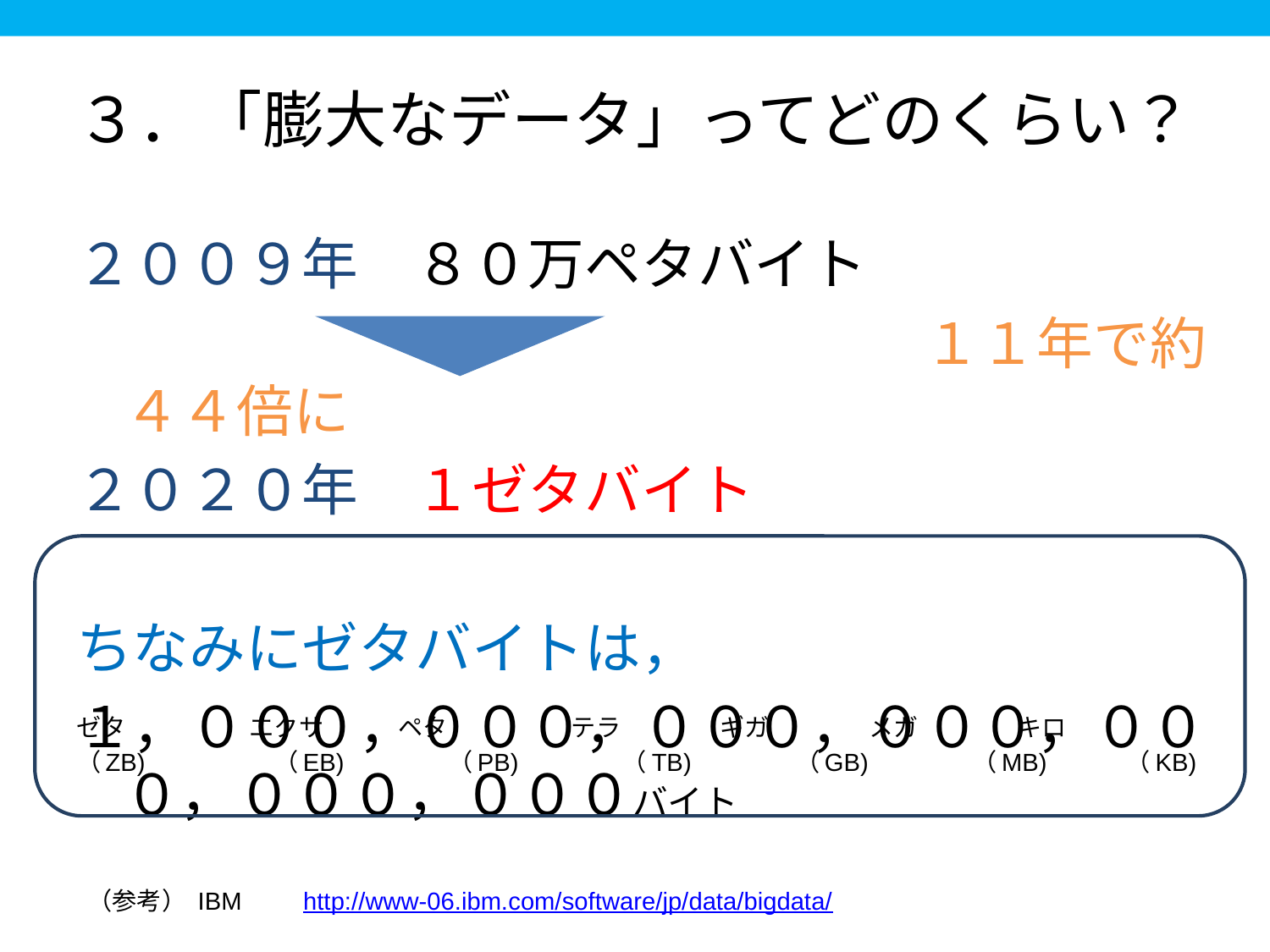

３．「膨大なデータ」ってどのくらい？
２００９年　８０万ペタバイト
　　　　　　　　　　　　　　　１１年で約４４倍に
２０２０年　１ゼタバイト

ちなみにゼタバイトは，
１，０００，０００，０００，０００，０００，０００，０００バイト

ゼタ　　　　　エクサ　　　ペタ　　　　　テラ　　　　ギガ　　　　メガ　　　　キロ
（ZB)　　　　　（EB)　　　　（PB)　　　　（TB)　　　　（GB)　　　　（MB)　　　（KB)

（参考） IBM　　http://www-06.ibm.com/software/jp/data/bigdata/